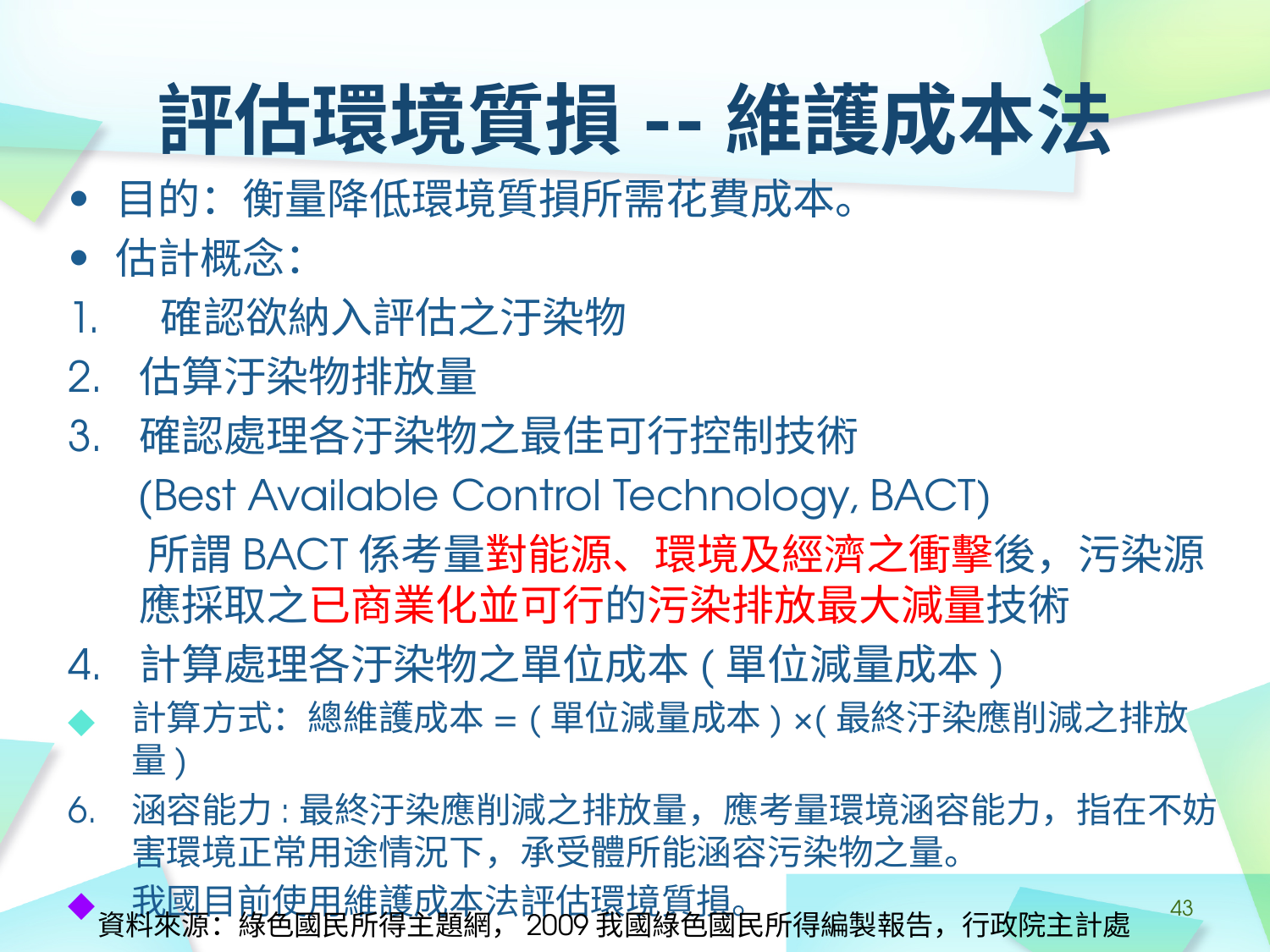

# 評估環境質損--維護成本法
目的：衡量降低環境質損所需花費成本。
估計概念：
 確認欲納入評估之汙染物
估算汙染物排放量
確認處理各汙染物之最佳可行控制技術
      (Best Available Control Technology, BACT)
      所謂BACT係考量對能源、環境及經濟之衝擊後，污染源應採取之已商業化並可行的污染排放最大減量技術
計算處理各汙染物之單位成本(單位減量成本)
計算方式：總維護成本= (單位減量成本) ×(最終汙染應削減之排放量)
涵容能力:最終汙染應削減之排放量，應考量環境涵容能力，指在不妨害環境正常用途情況下，承受體所能涵容污染物之量。
我國目前使用維護成本法評估環境質損。

43
資料來源：綠色國民所得主題網，2009我國綠色國民所得編製報告，行政院主計處